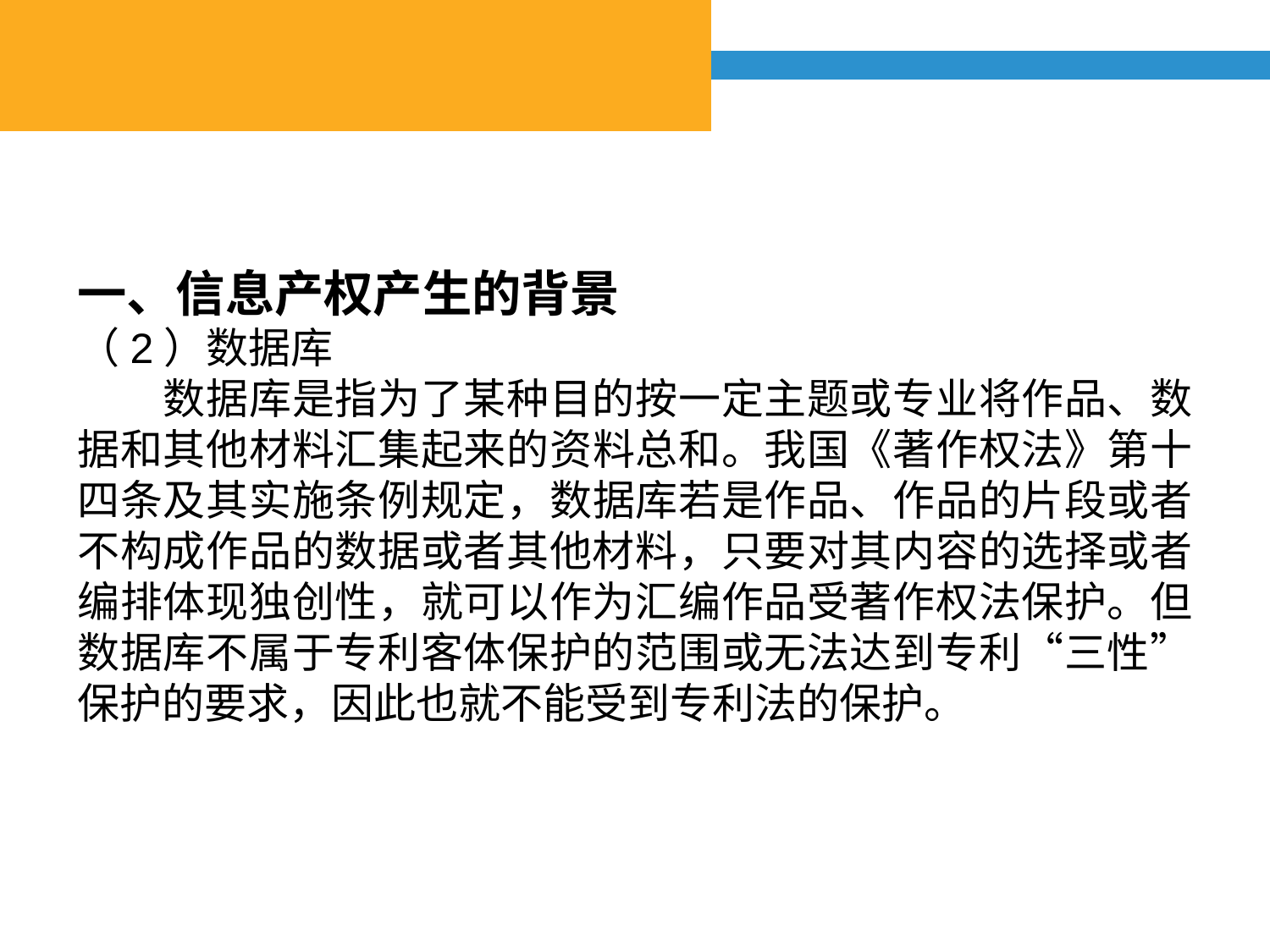

一、信息产权产生的背景
（2）数据库
　　数据库是指为了某种目的按一定主题或专业将作品、数据和其他材料汇集起来的资料总和。我国《著作权法》第十四条及其实施条例规定，数据库若是作品、作品的片段或者不构成作品的数据或者其他材料，只要对其内容的选择或者编排体现独创性，就可以作为汇编作品受著作权法保护。但数据库不属于专利客体保护的范围或无法达到专利“三性”保护的要求，因此也就不能受到专利法的保护。